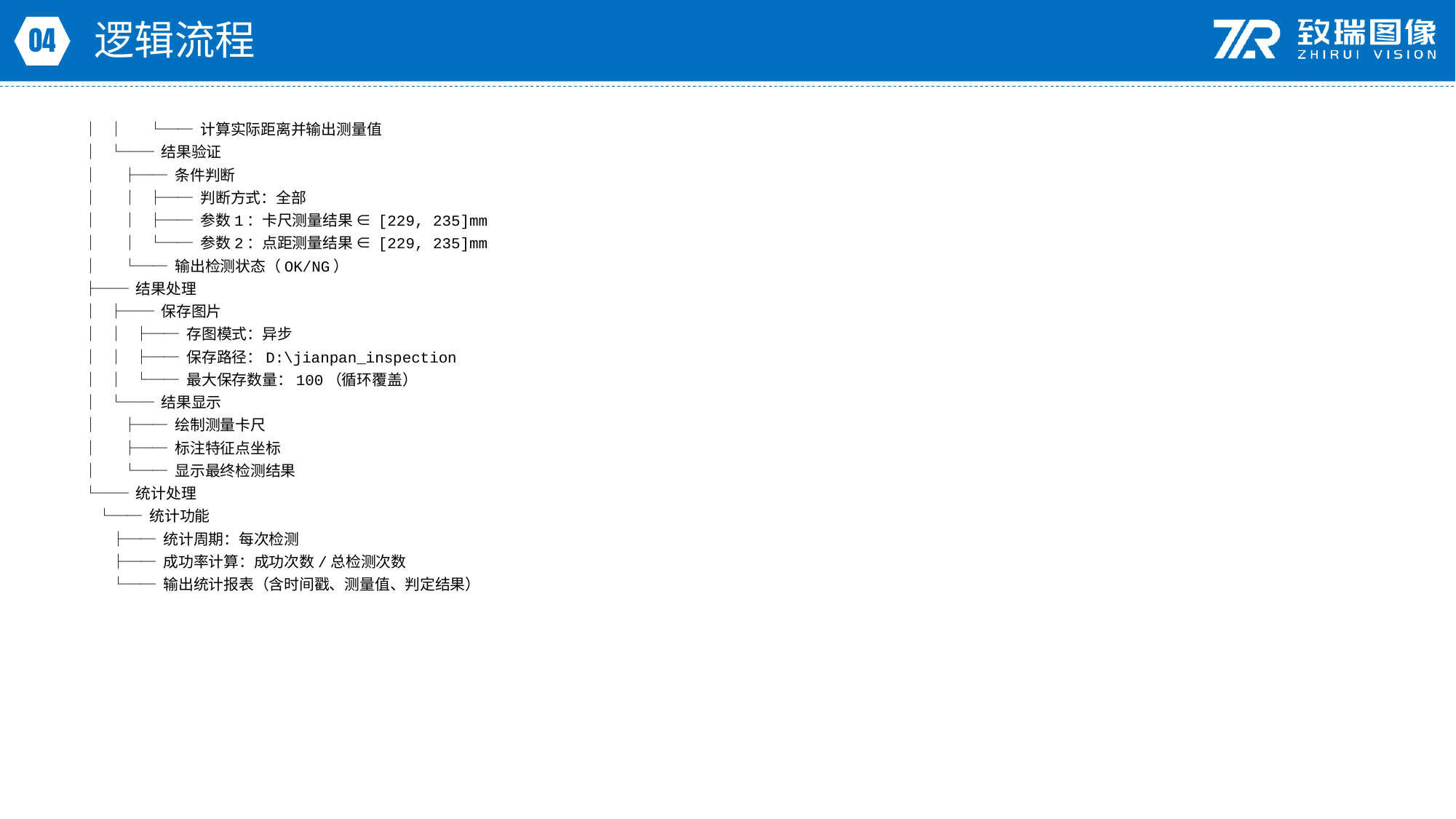

逻辑流程
04

│   │       └── 计算实际距离并输出测量值
│   └── 结果验证
│       ├── 条件判断
│       │   ├── 判断方式：全部
│       │   ├── 参数1：卡尺测量结果 ∈ [229, 235]mm
│       │   └── 参数2：点距测量结果 ∈ [229, 235]mm
│       └── 输出检测状态（OK/NG）
├── 结果处理
│   ├── 保存图片
│   │   ├── 存图模式：异步
│   │   ├── 保存路径：D:\jianpan_inspection
│   │   └── 最大保存数量：100（循环覆盖）
│   └── 结果显示
│       ├── 绘制测量卡尺
│       ├── 标注特征点坐标
│       └── 显示最终检测结果
└── 统计处理
    └── 统计功能
        ├── 统计周期：每次检测
        ├── 成功率计算：成功次数/总检测次数
        └── 输出统计报表（含时间戳、测量值、判定结果）